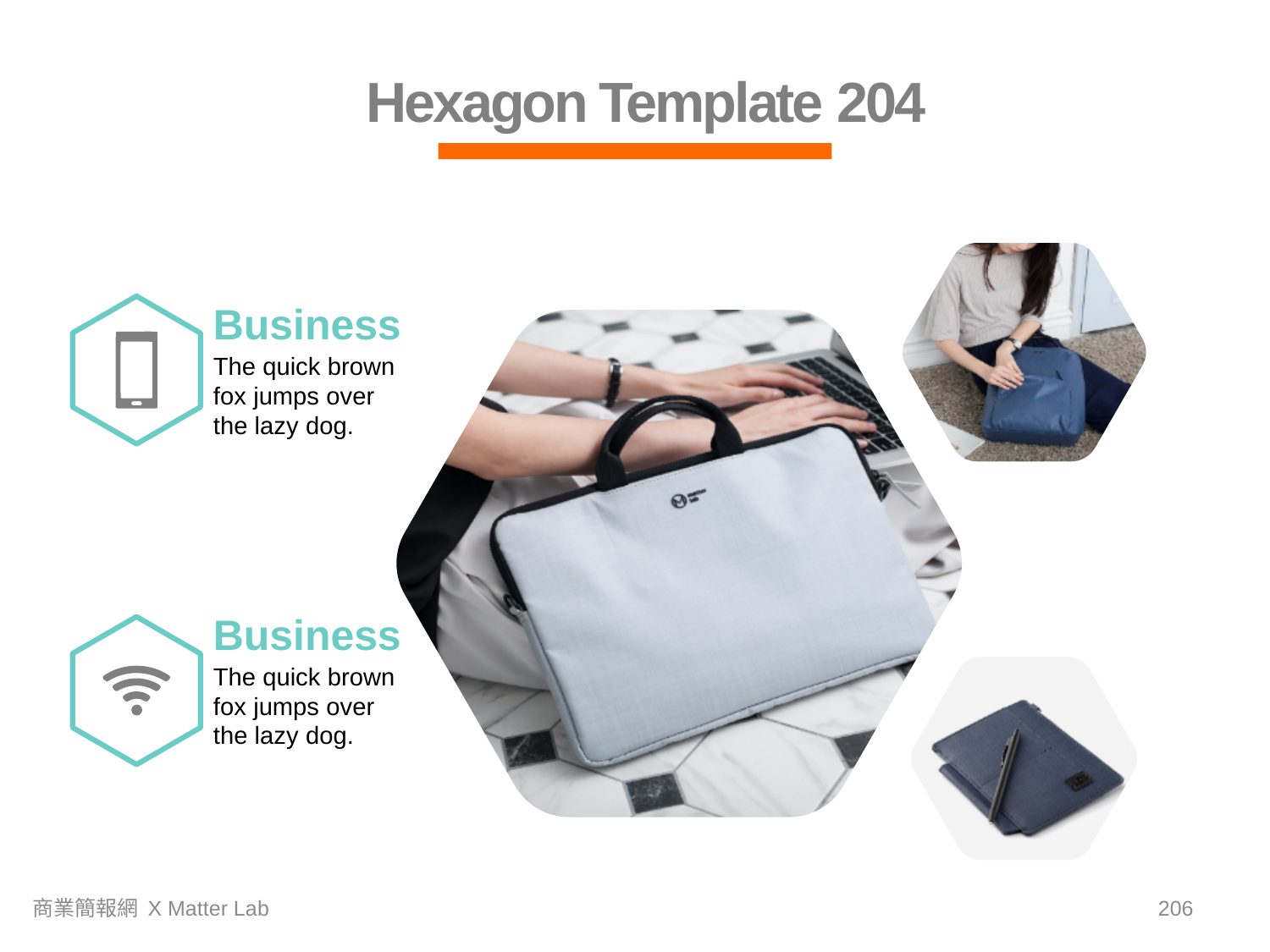

Hexagon Template 204

Business

The quick brown fox jumps over the lazy dog.
Business

The quick brown fox jumps over the lazy dog.

商業簡報網 X Matter Lab
206